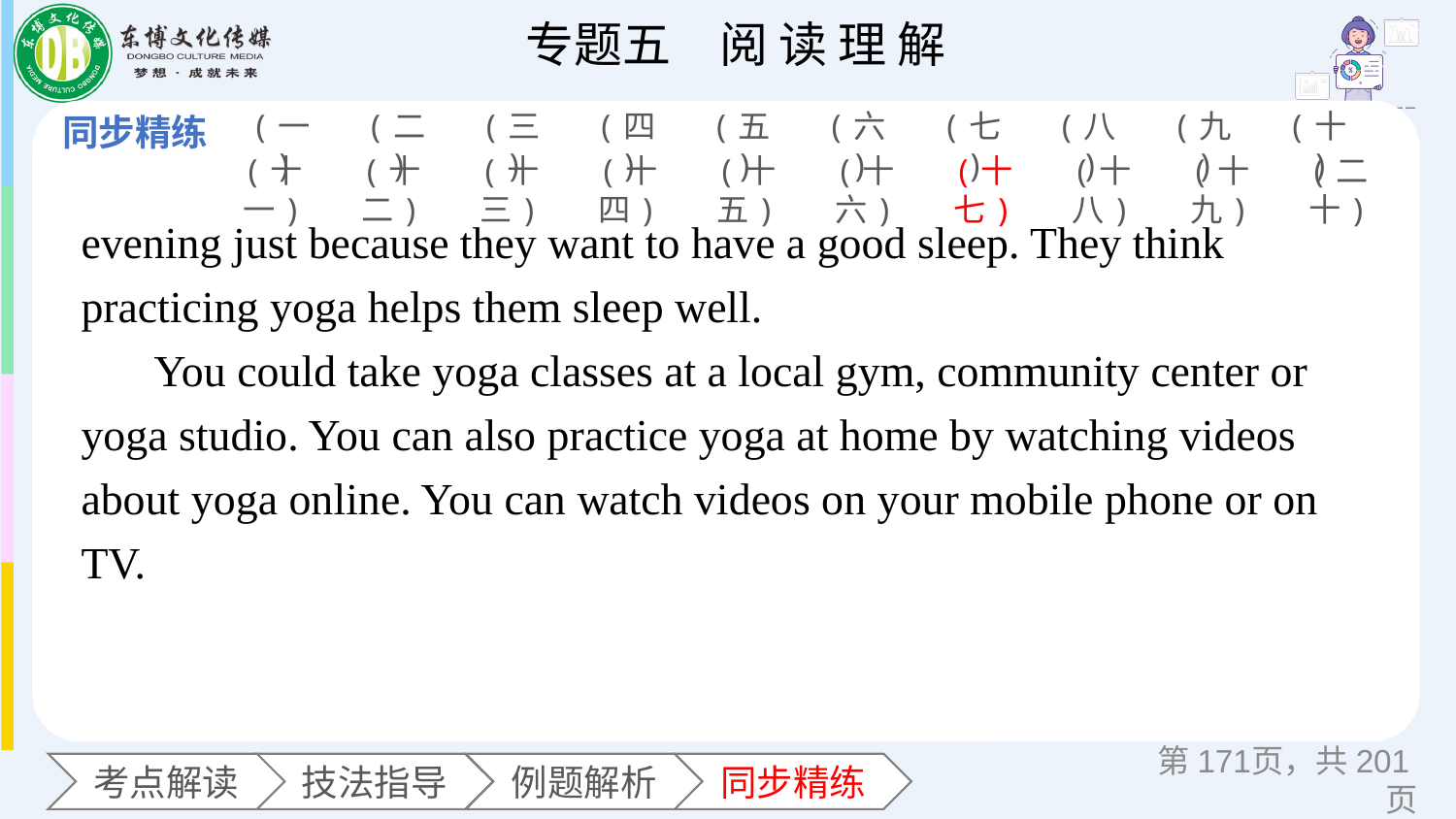

(一)
(二)
(三)
(四)
(五)
(六)
(七)
(八)
(九)
(十)
(十一)
(十二)
(十三)
(十四)
(十五)
(十六)
(十七)
(十八)
(十九)
(二十)
evening just because they want to have a good sleep. They think practicing yoga helps them sleep well.
You could take yoga classes at a local gym, community center or yoga studio. You can also practice yoga at home by watching videos about yoga online. You can watch videos on your mobile phone or on TV.
第171页，共201页